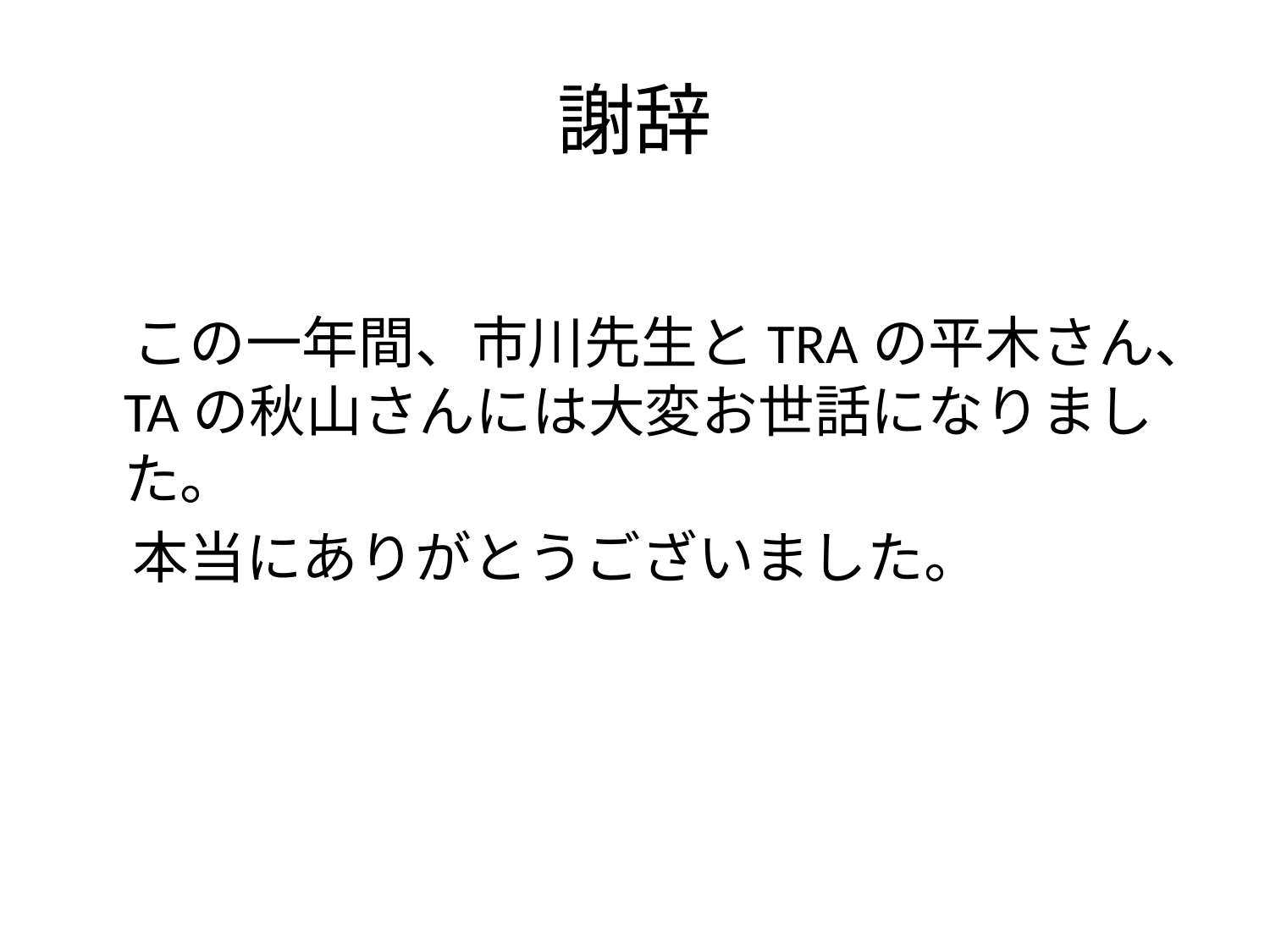

# 謝辞

　この一年間、市川先生とTRAの平木さん、TAの秋山さんには大変お世話になりました。
　本当にありがとうございました。